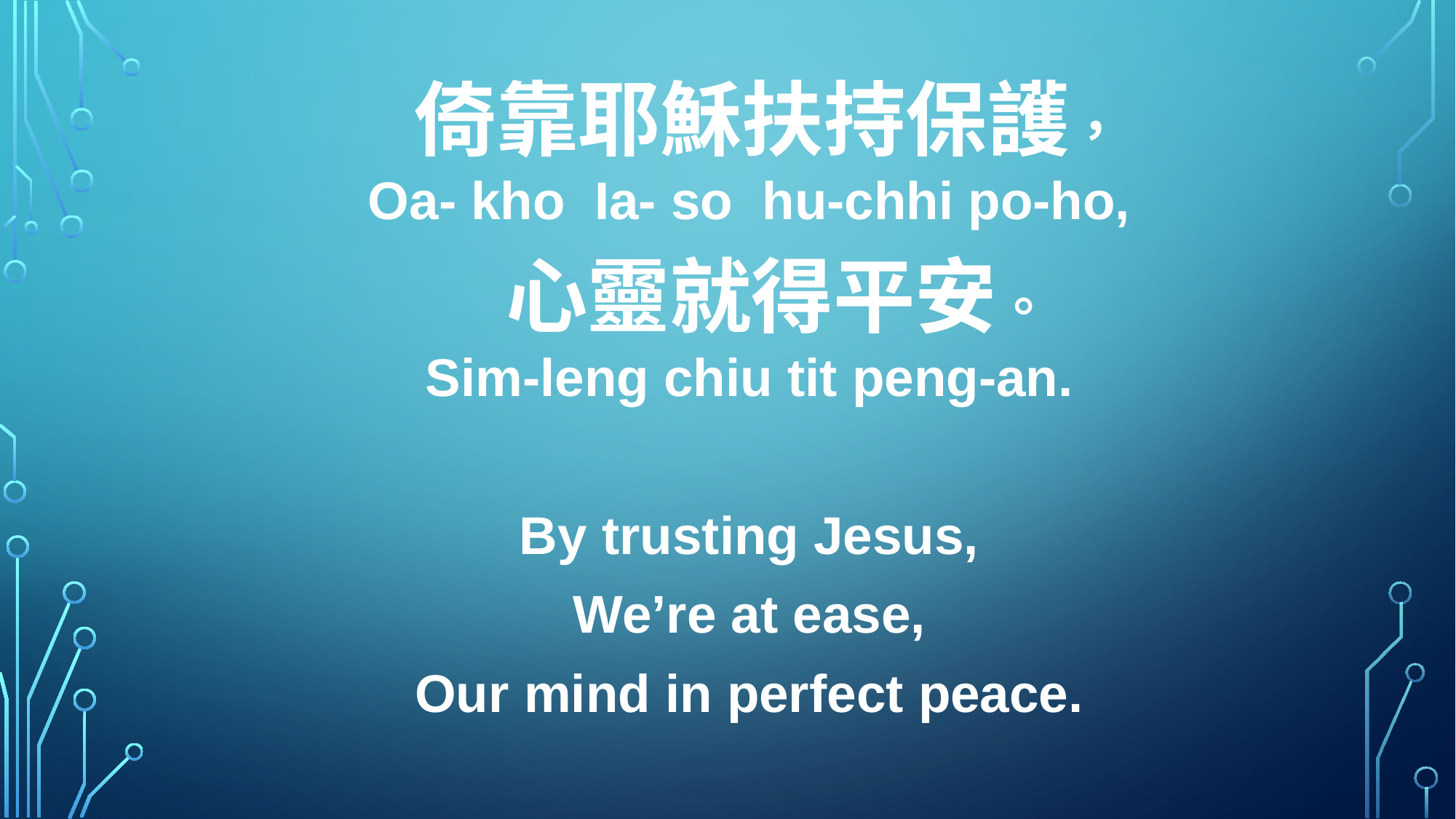

倚靠耶穌扶持保護，
Oa- kho  Ia- so  hu-chhi po-ho,
  心靈就得平安。
Sim-leng chiu tit peng-an.

By trusting Jesus,
We’re at ease,
Our mind in perfect peace.